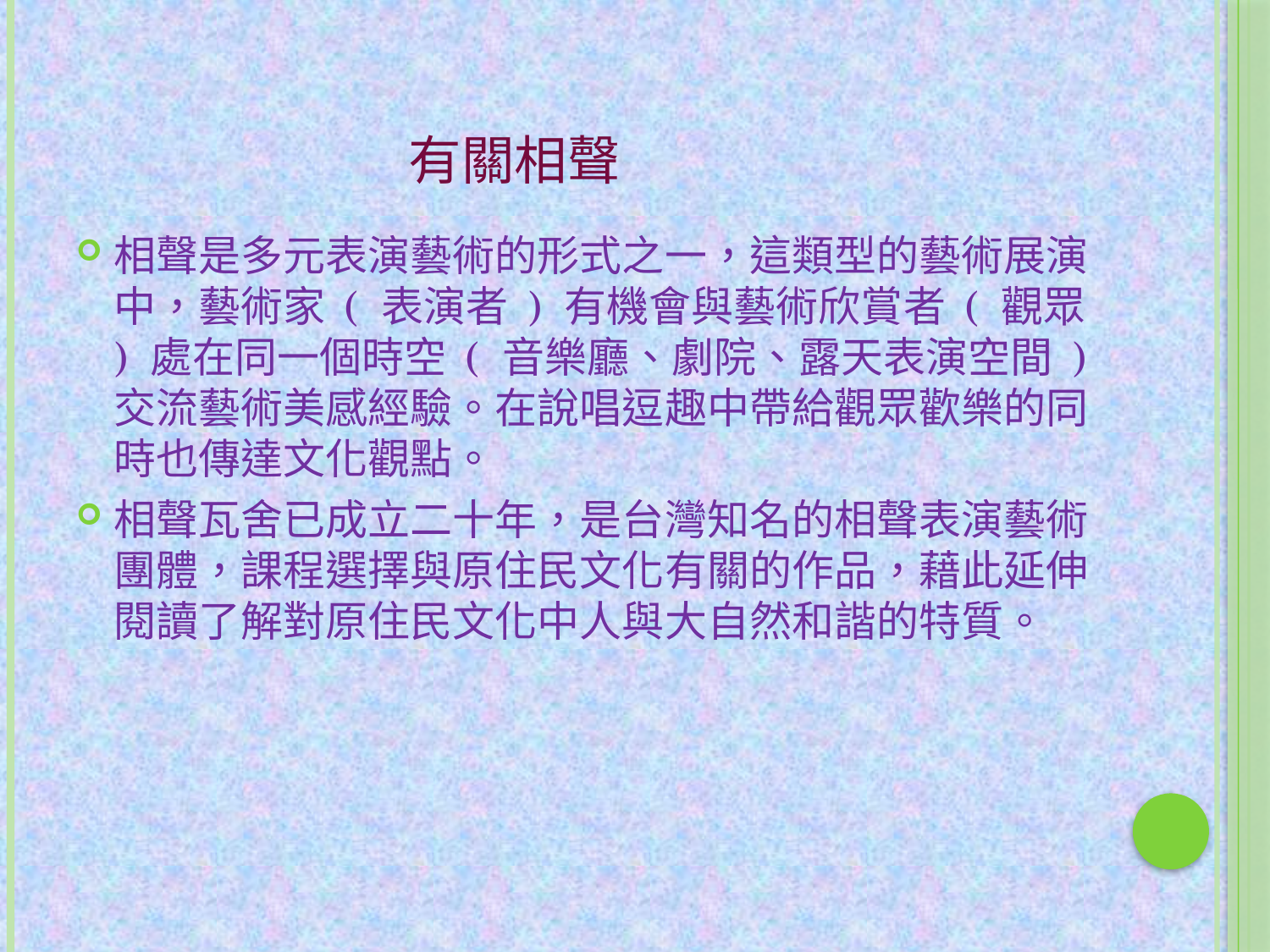

# 有關相聲
相聲是多元表演藝術的形式之一，這類型的藝術展演中，藝術家 ( 表演者 ) 有機會與藝術欣賞者 ( 觀眾 ) 處在同一個時空 ( 音樂廳、劇院、露天表演空間 ) 交流藝術美感經驗。在說唱逗趣中帶給觀眾歡樂的同時也傳達文化觀點。
相聲瓦舍已成立二十年，是台灣知名的相聲表演藝術團體，課程選擇與原住民文化有關的作品，藉此延伸閱讀了解對原住民文化中人與大自然和諧的特質。